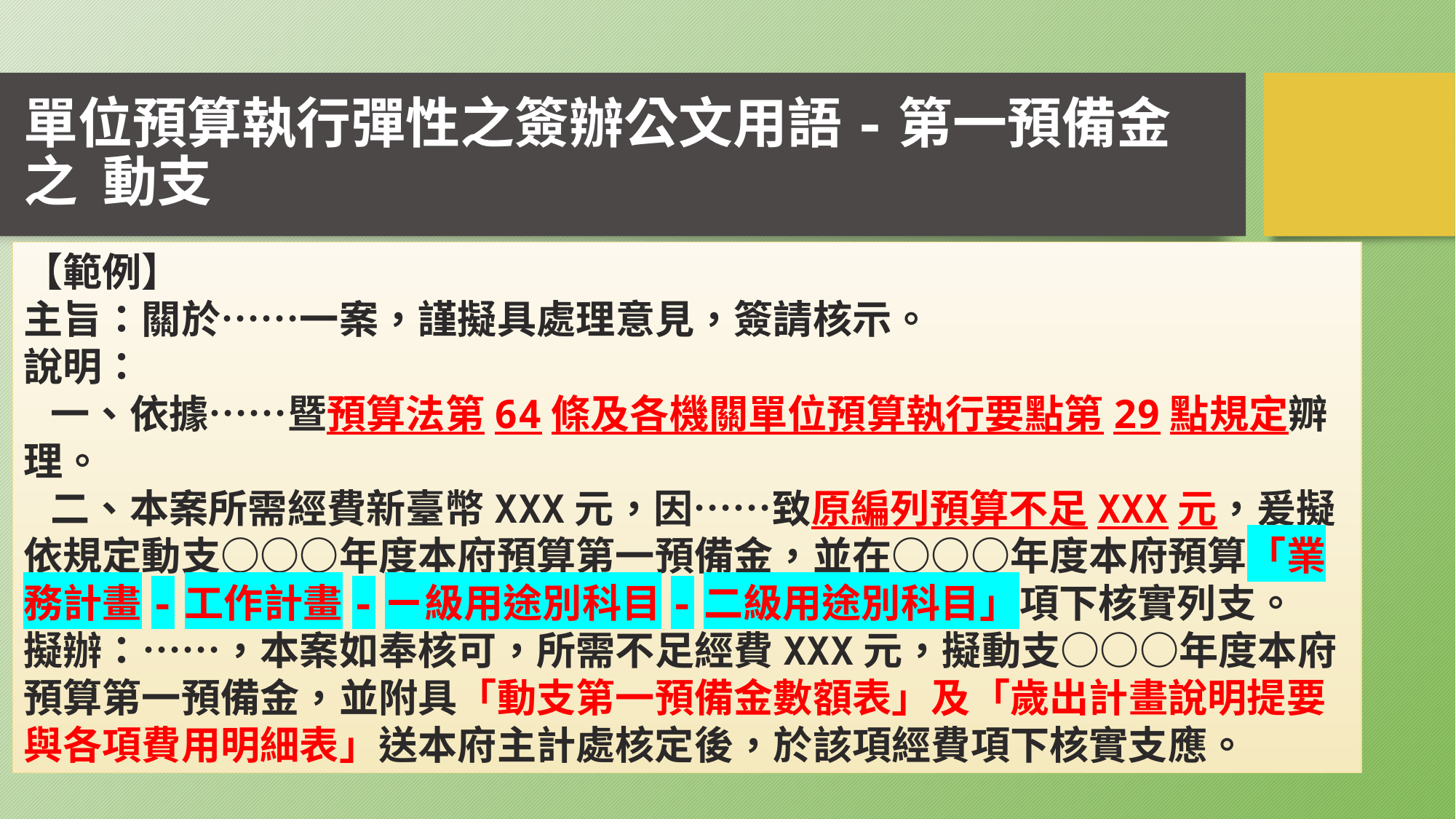

# 單位預算執行彈性之簽辦公文用語-第一預備金之  動支
【範例】
主旨：關於……一案，謹擬具處理意見，簽請核示。
說明：
  一、依據……暨預算法第64條及各機關單位預算執行要點第29點規定辧理。
  二、本案所需經費新臺幣XXX元，因……致原編列預算不足XXX元，爰擬依規定動支○○○年度本府預算第一預備金，並在○○○年度本府預算「業務計畫-工作計畫-ㄧ級用途別科目-二級用途別科目」項下核實列支。
擬辦：……，本案如奉核可，所需不足經費XXX元，擬動支○○○年度本府預算第一預備金，並附具「動支第一預備金數額表」及「歲出計畫說明提要與各項費用明細表」送本府主計處核定後，於該項經費項下核實支應。